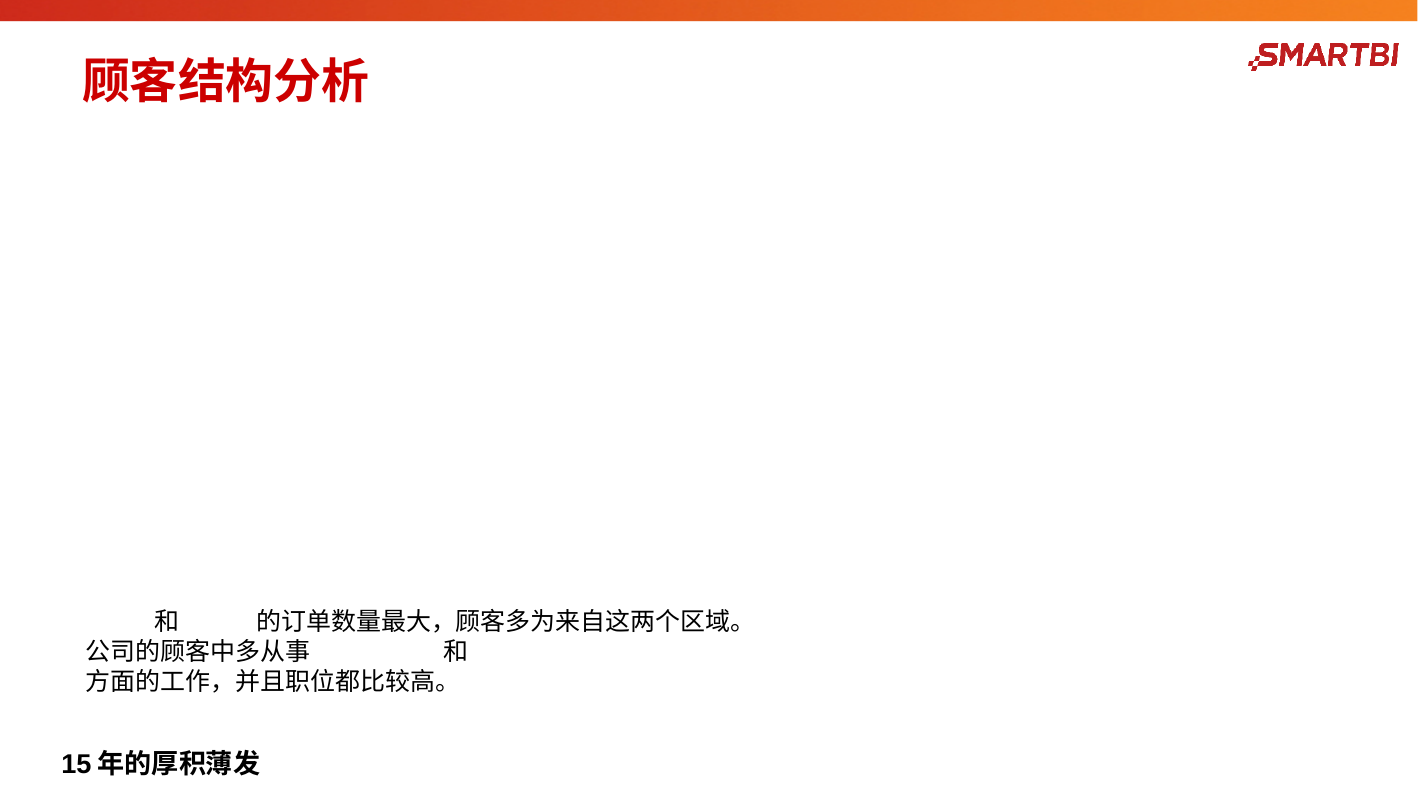

# 顾客结构分析
         和           的订单数量最大，顾客多为来自这两个区域。公司的顾客中多从事                   和
方面的工作，并且职位都比较高。